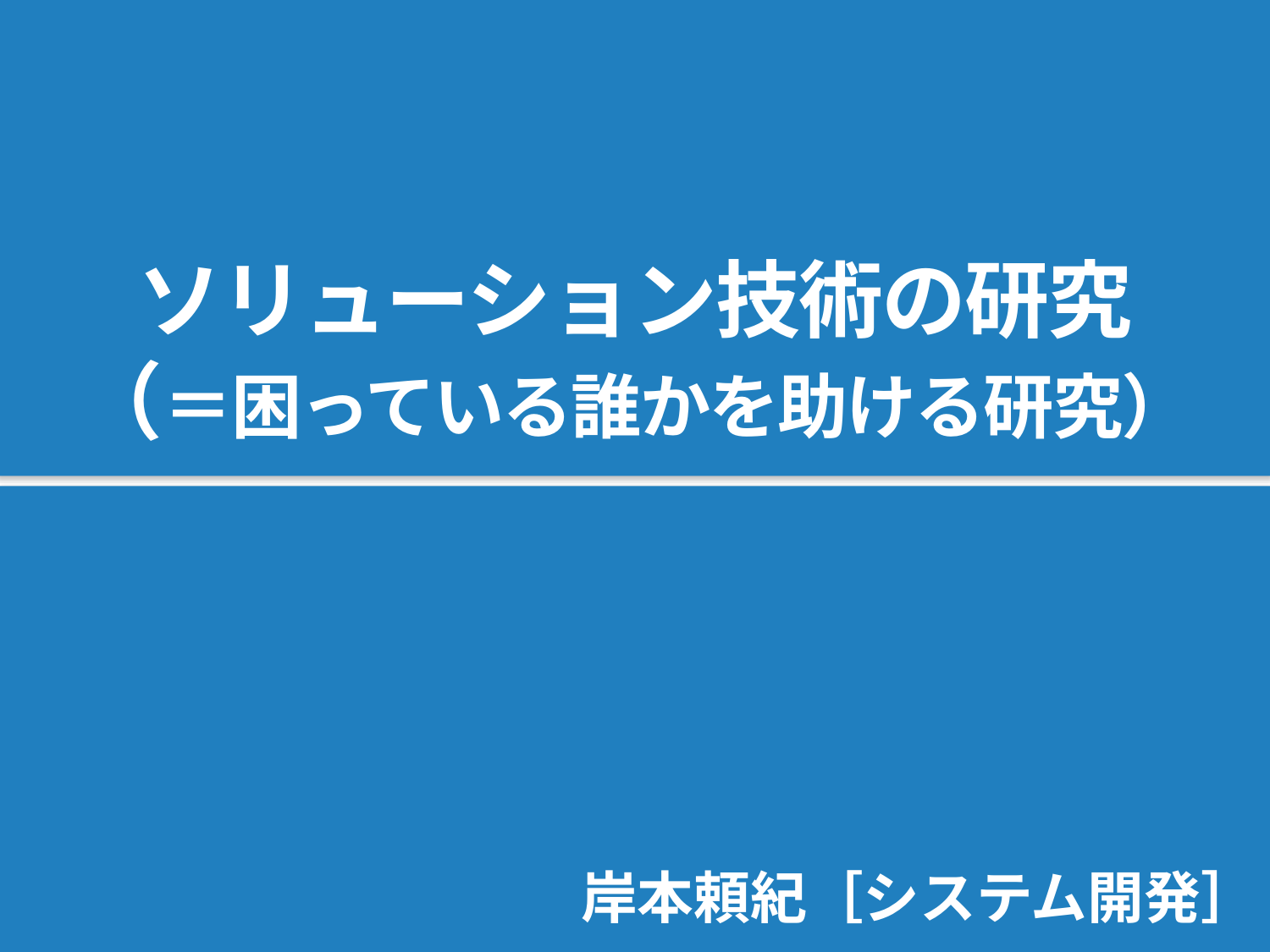

# ソリューション技術の研究 （＝困っている誰かを助ける研究）
岸本頼紀［システム開発］